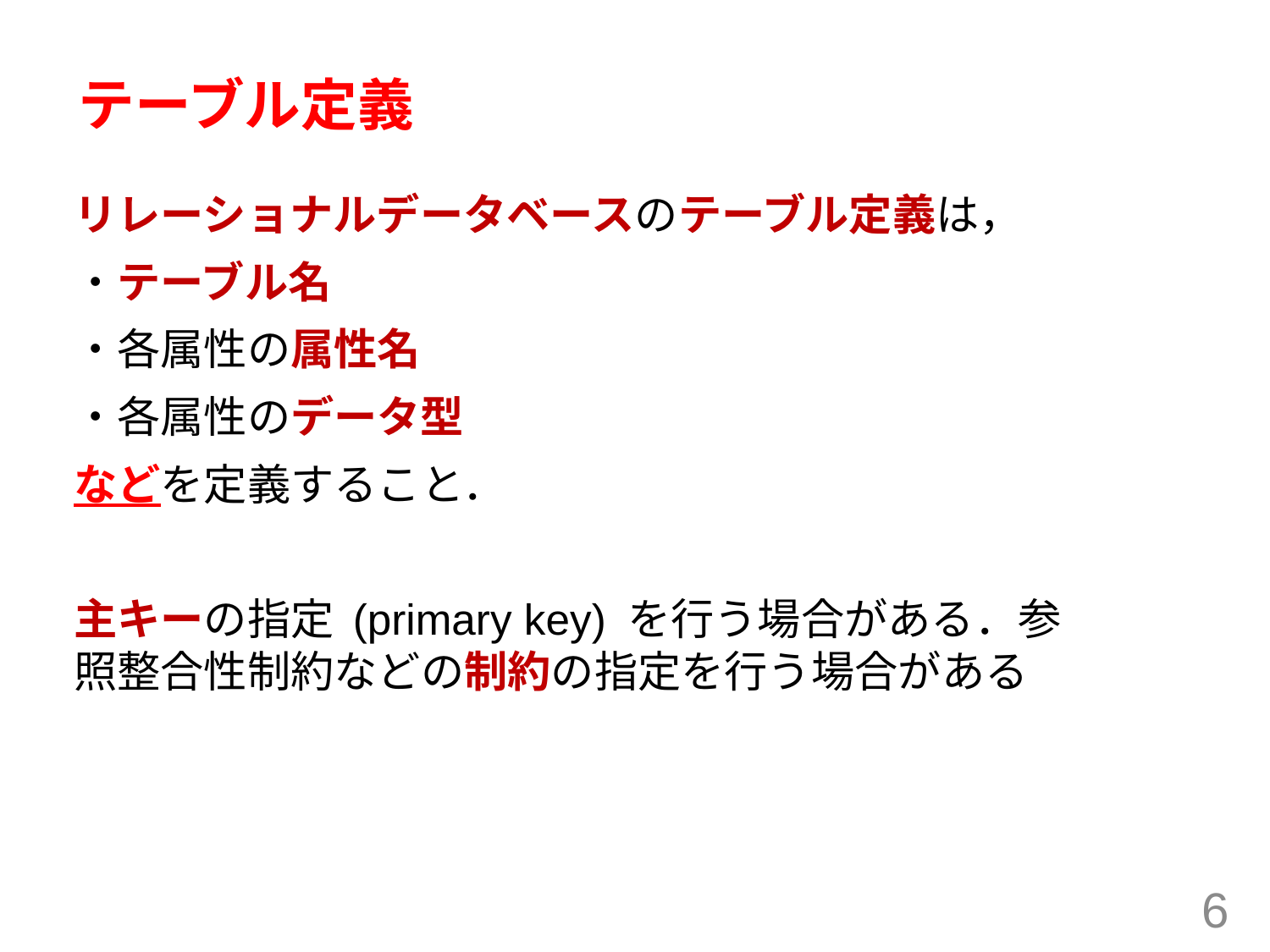

テーブル定義
リレーショナルデータベースのテーブル定義は，
・テーブル名
・各属性の属性名
・各属性のデータ型
などを定義すること．

主キーの指定 (primary key) を行う場合がある．参照整合性制約などの制約の指定を行う場合がある

6